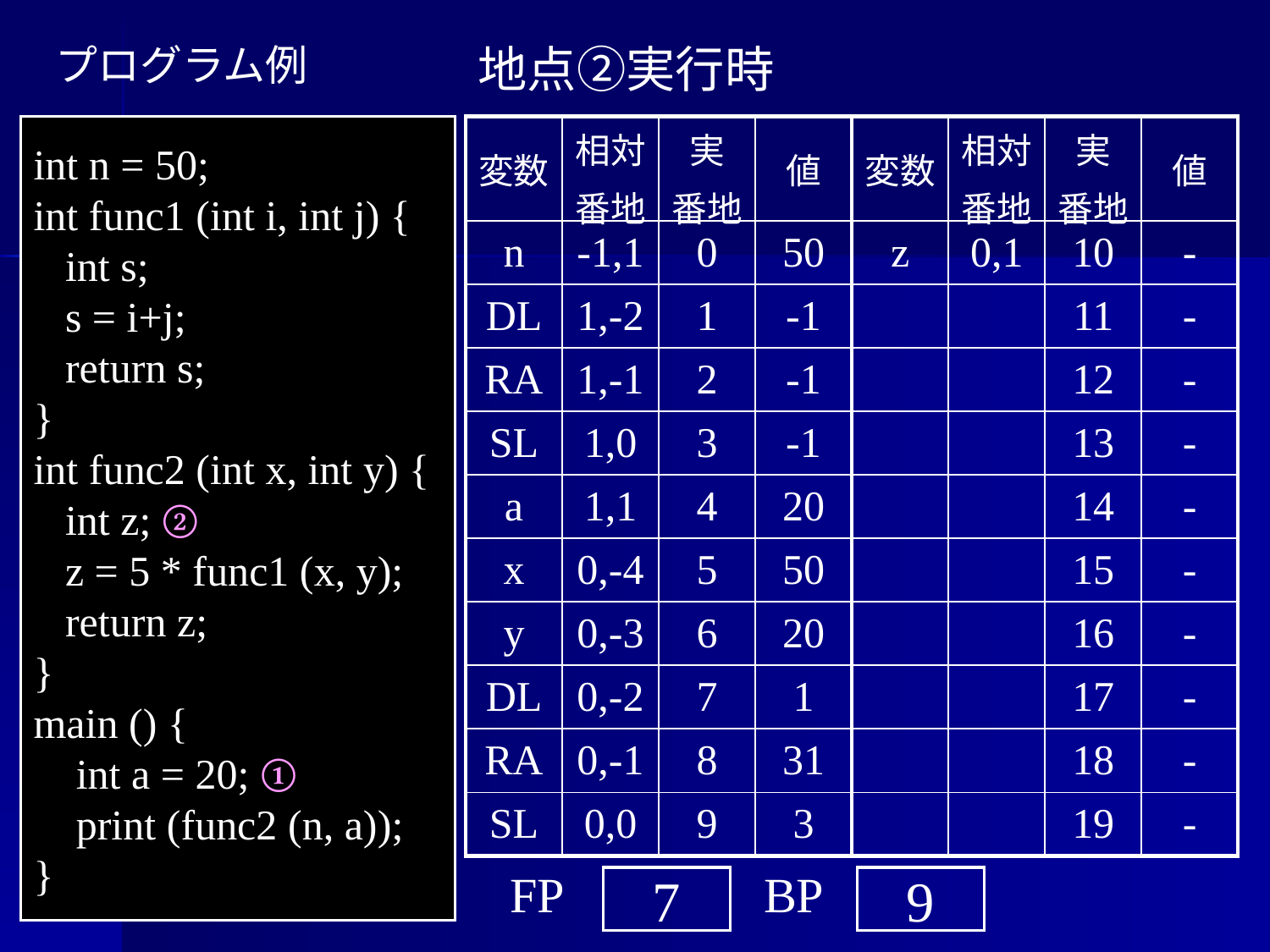

プログラム例
地点②実行時
int n = 50;
int func1 (int i, int j) {
   int s;
   s = i+j;
   return s;
}
int func2 (int x, int y) {
   int z; ②
   z = 5 * func1 (x, y);
   return z;
}
main () {
    int a = 20; ①
    print (func2 (n, a));
}
| 変数 | 相対 番地 | 実 番地 | 値 | 変数 | 相対 番地 | 実 番地 | 値 |
| --- | --- | --- | --- | --- | --- | --- | --- |
| n | -1,1 | 0 | 50 | z | 0,1 | 10 | - |
| DL | 1,-2 | 1 | -1 |  |  | 11 | - |
| RA | 1,-1 | 2 | -1 |  |  | 12 | - |
| SL | 1,0 | 3 | -1 |  |  | 13 | - |
| a | 1,1 | 4 | 20 |  |  | 14 | - |
| x | 0,-4 | 5 | 50 |  |  | 15 | - |
| y | 0,-3 | 6 | 20 |  |  | 16 | - |
| DL | 0,-2 | 7 | 1 |  |  | 17 | - |
| RA | 0,-1 | 8 | 31 |  |  | 18 | - |
| SL | 0,0 | 9 | 3 |  |  | 19 | - |
FP
BP
7
9